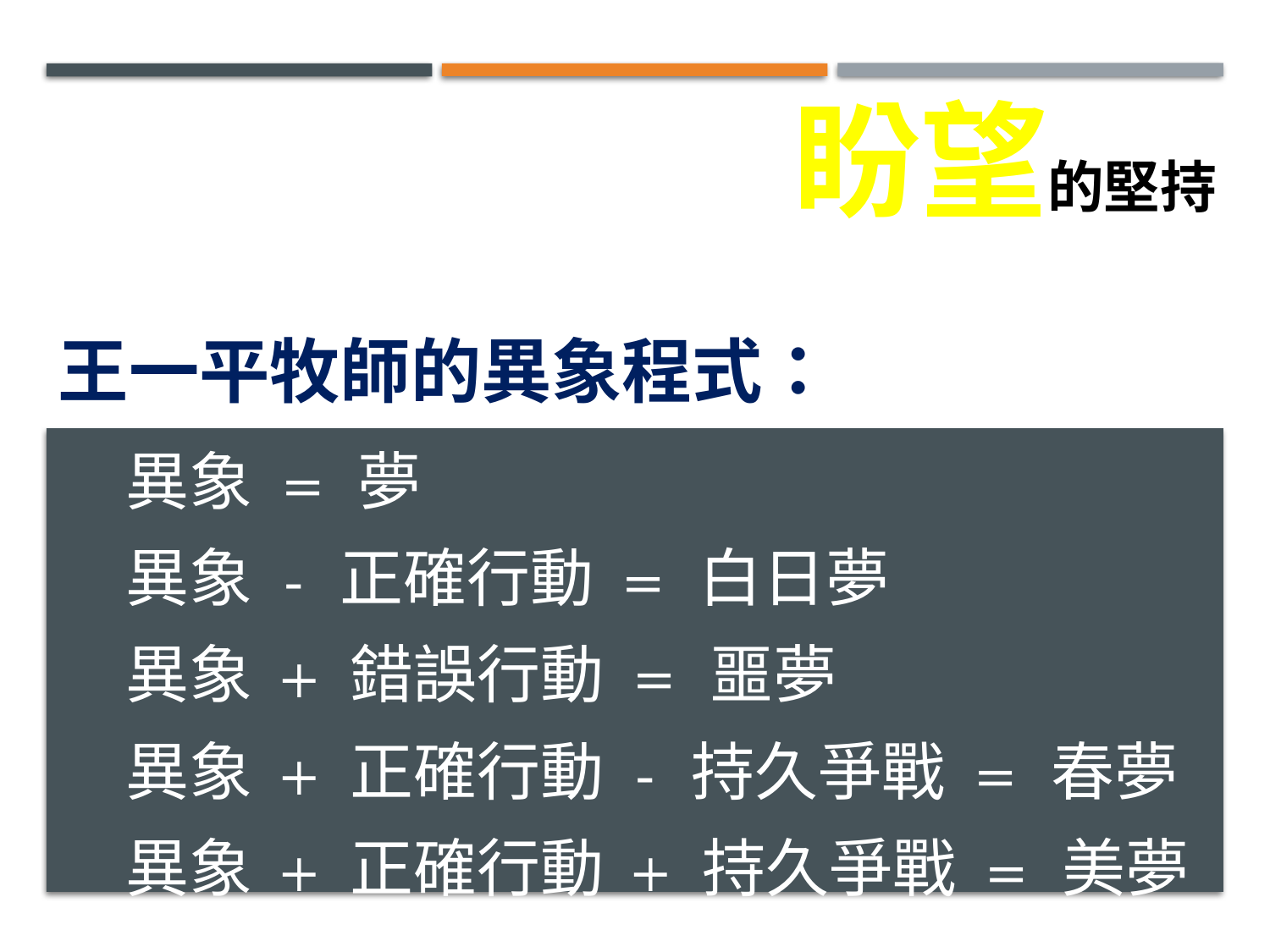

盼望的堅持
王一平牧師的異象程式：
異象 = 夢
異象 - 正確行動 = 白日夢
異象 + 錯誤行動 = 噩夢
異象 + 正確行動 - 持久爭戰 = 春夢
異象 + 正確行動 + 持久爭戰 = 美夢